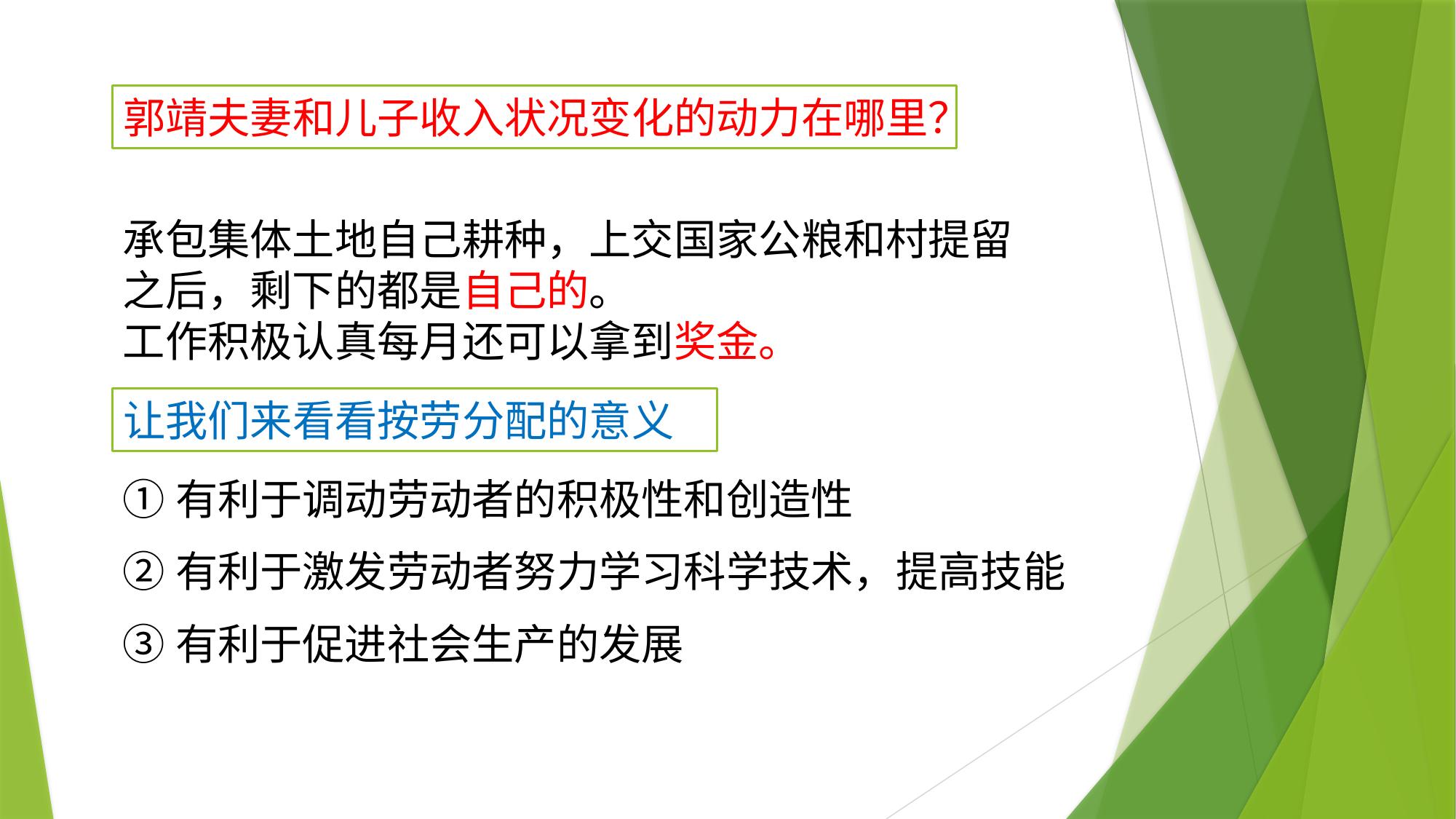

郭靖夫妻和儿子收入状况变化的动力在哪里？
承包集体土地自己耕种，上交国家公粮和村提留之后，剩下的都是自己的。
工作积极认真每月还可以拿到奖金。
让我们来看看按劳分配的意义
①有利于调动劳动者的积极性和创造性
②有利于激发劳动者努力学习科学技术，提高技能
③有利于促进社会生产的发展